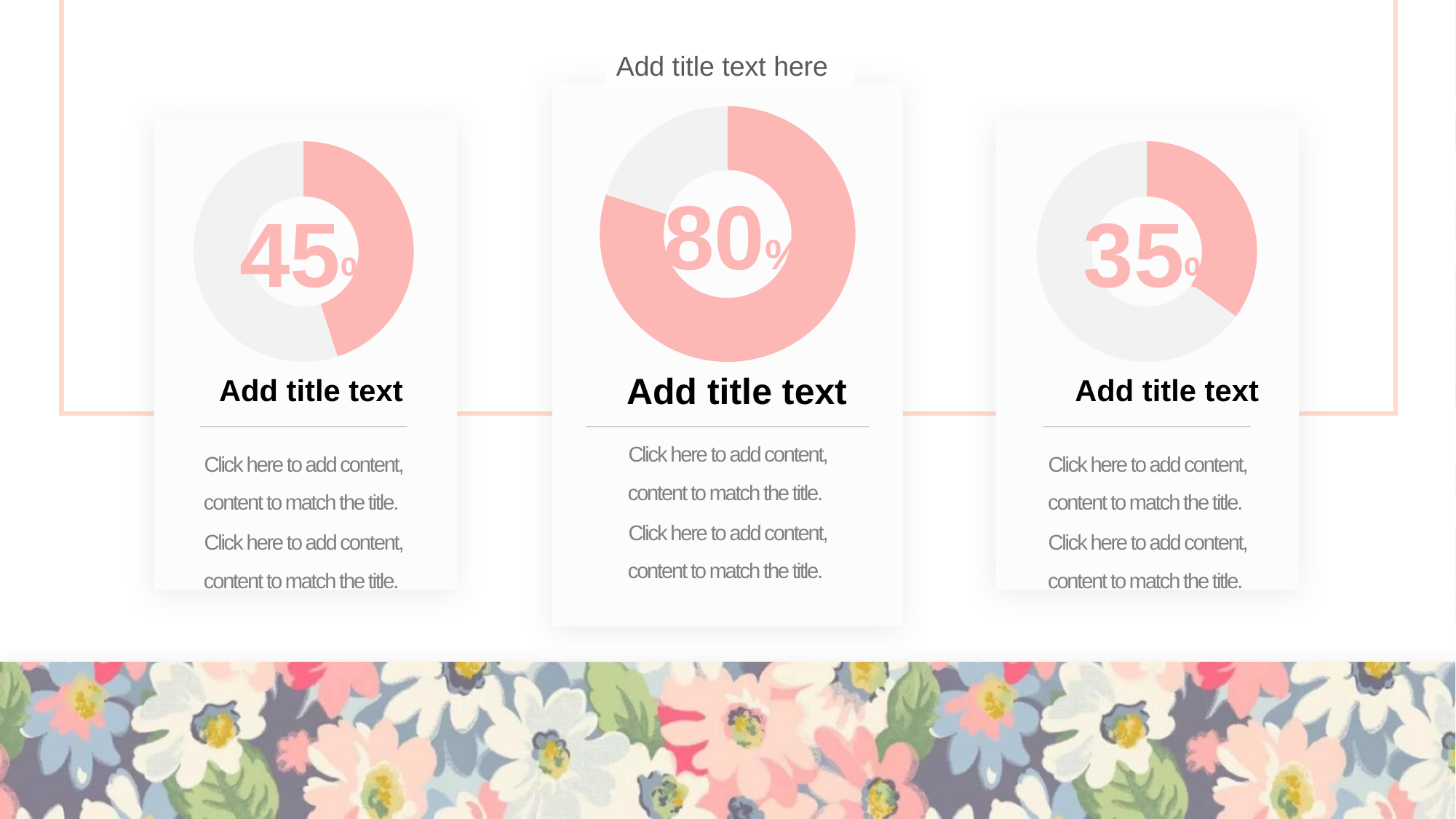

Add title text here

### Chart

| Category | 销售额 |
|---|---|
| 占比 | 0.8 |
| 无需改变 | 0.2 |

### Chart

| Category | 销售额 |
|---|---|
| 占比 | 0.45 |
| 无需改变 | 0.55 |

### Chart

| Category | 销售额 |
|---|---|
| 占比 | 0.35 |
| 无需改变 | 0.65 |
80%
45%
35%
Add title text
Add title text
Add title text
Click here to add content, content to match the title.
Click here to add content, content to match the title.
Click here to add content, content to match the title.
Click here to add content, content to match the title.
Click here to add content, content to match the title.
Click here to add content, content to match the title.